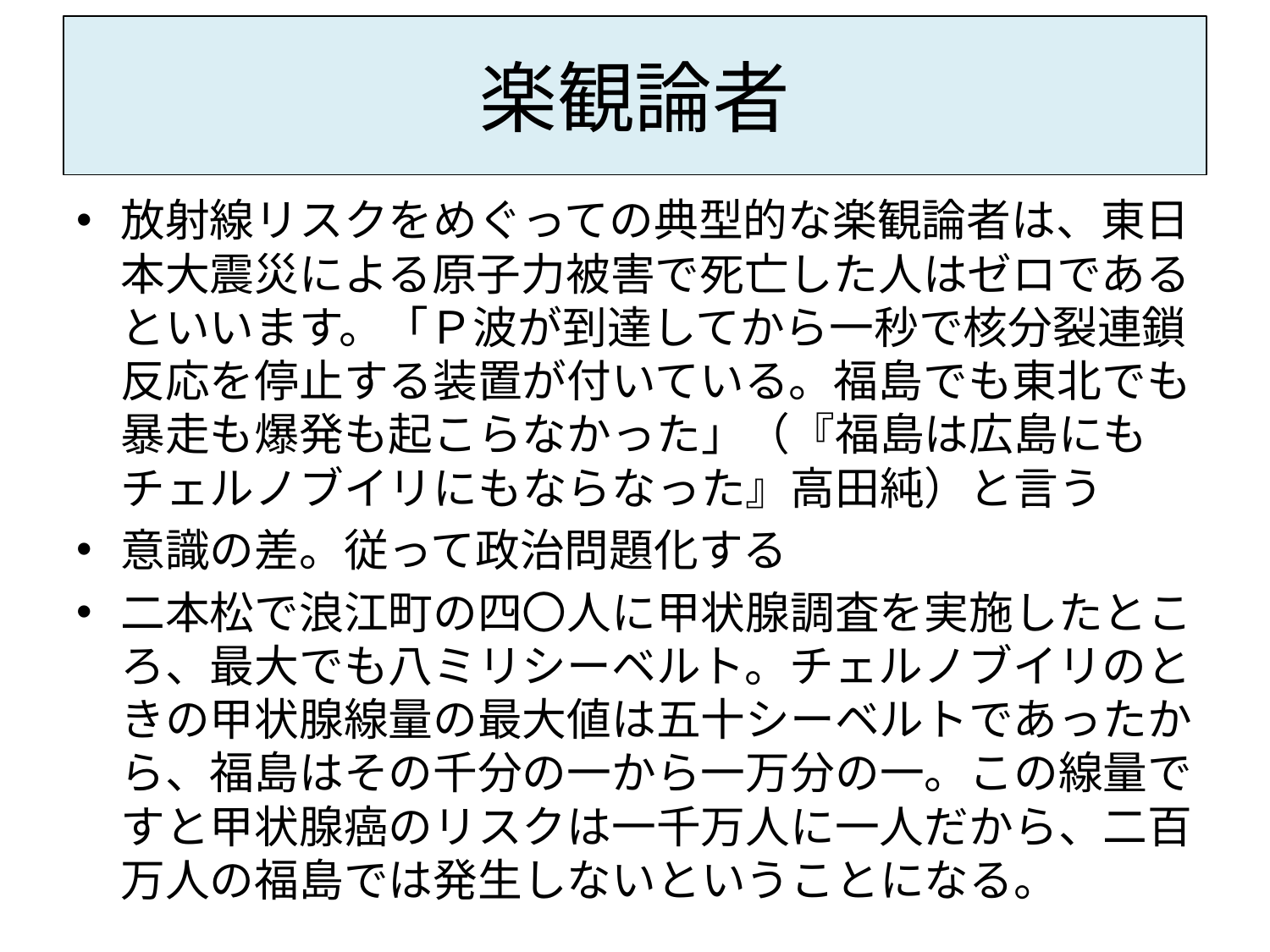

# 楽観論者
放射線リスクをめぐっての典型的な楽観論者は、東日本大震災による原子力被害で死亡した人はゼロであるといいます。「Ｐ波が到達してから一秒で核分裂連鎖反応を停止する装置が付いている。福島でも東北でも暴走も爆発も起こらなかった」（『福島は広島にもチェルノブイリにもならなった』高田純）と言う
意識の差。従って政治問題化する
二本松で浪江町の四〇人に甲状腺調査を実施したところ、最大でも八ミリシーベルト。チェルノブイリのときの甲状腺線量の最大値は五十シーベルトであったから、福島はその千分の一から一万分の一。この線量ですと甲状腺癌のリスクは一千万人に一人だから、二百万人の福島では発生しないということになる。